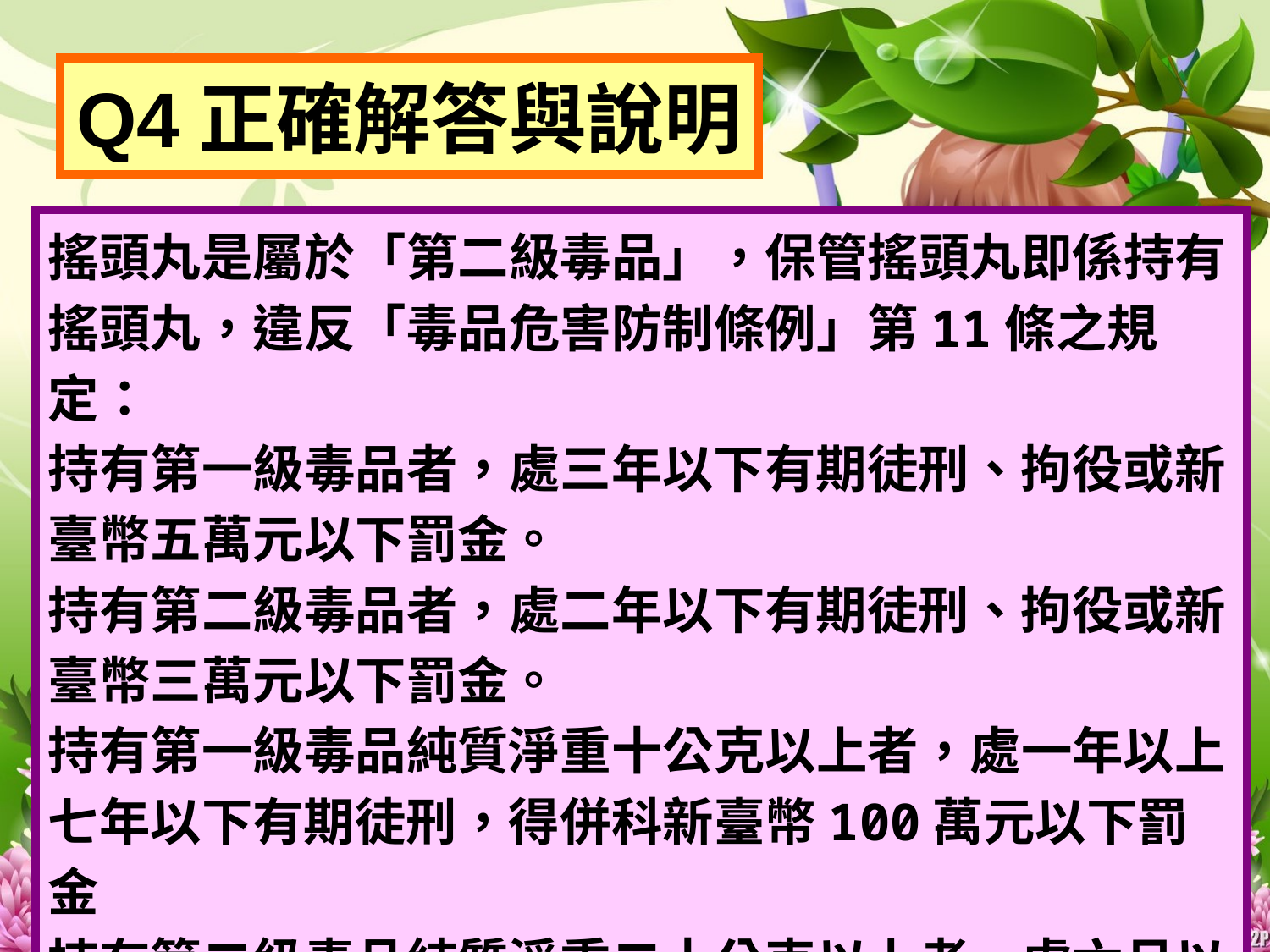

Q4正確解答與說明
搖頭丸是屬於「第二級毒品」，保管搖頭丸即係持有搖頭丸，違反「毒品危害防制條例」第11條之規定：
持有第一級毒品者，處三年以下有期徒刑、拘役或新臺幣五萬元以下罰金。
持有第二級毒品者，處二年以下有期徒刑、拘役或新臺幣三萬元以下罰金。
持有第一級毒品純質淨重十公克以上者，處一年以上七年以下有期徒刑，得併科新臺幣100萬元以下罰金
持有第二級毒品純質淨重二十公克以上者，處六月以上五年以下有期徒刑，得併科新臺幣70萬元以下罰金